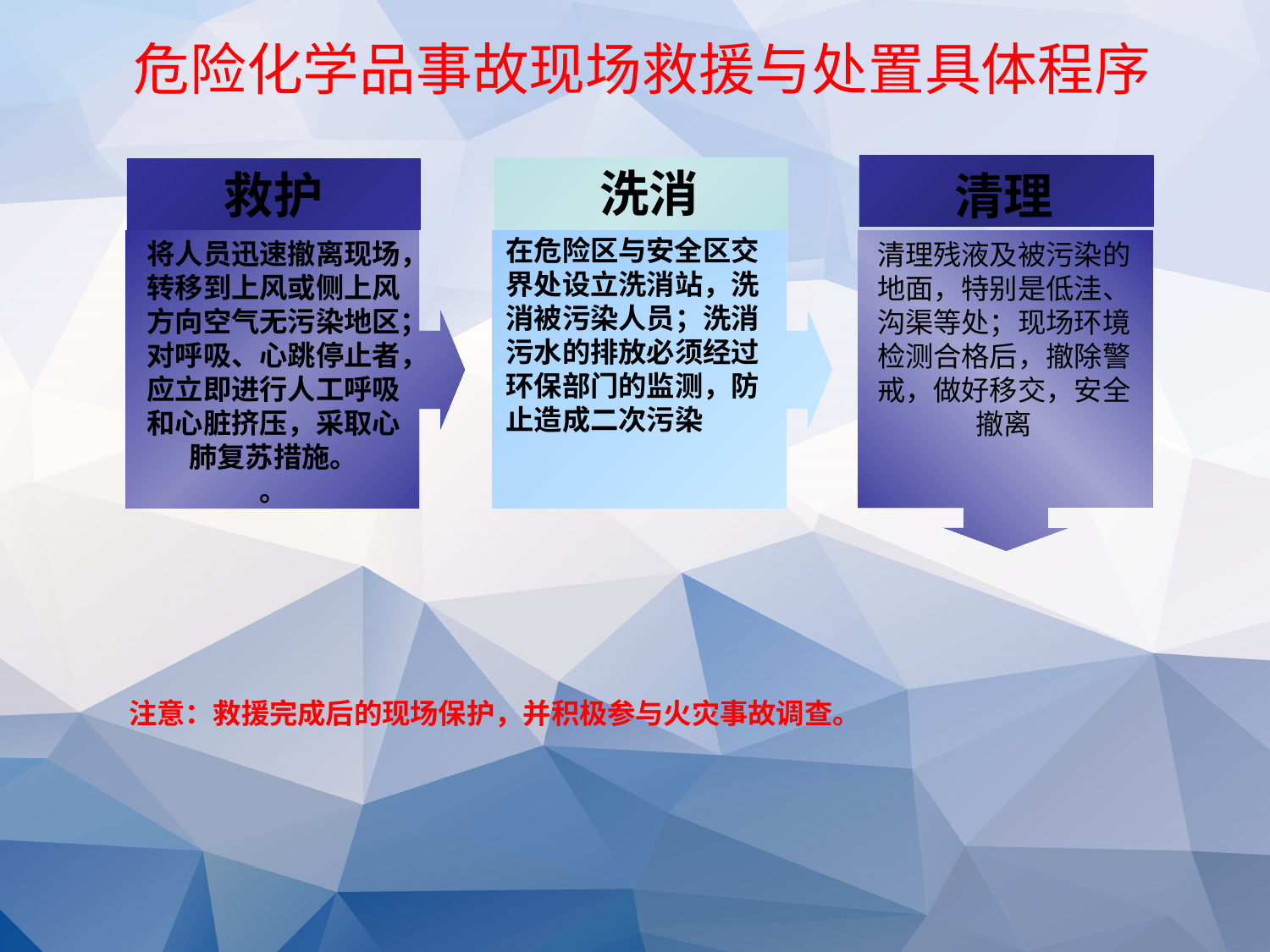

# 危险化学品事故现场救援与处置具体程序

洗消

救护
清理
在危险区与安全区交界处设立洗消站，洗消被污染人员；洗消污水的排放必须经过环保部门的监测，防止造成二次污染
将人员迅速撤离现场，转移到上风或侧上风方向空气无污染地区；
对呼吸、心跳停止者，应立即进行人工呼吸和心脏挤压，采取心肺复苏措施。
。

清理残液及被污染的地面，特别是低洼、沟渠等处；现场环境检测合格后，撤除警戒，做好移交，安全撤离

注意：救援完成后的现场保护，并积极参与火灾事故调查。